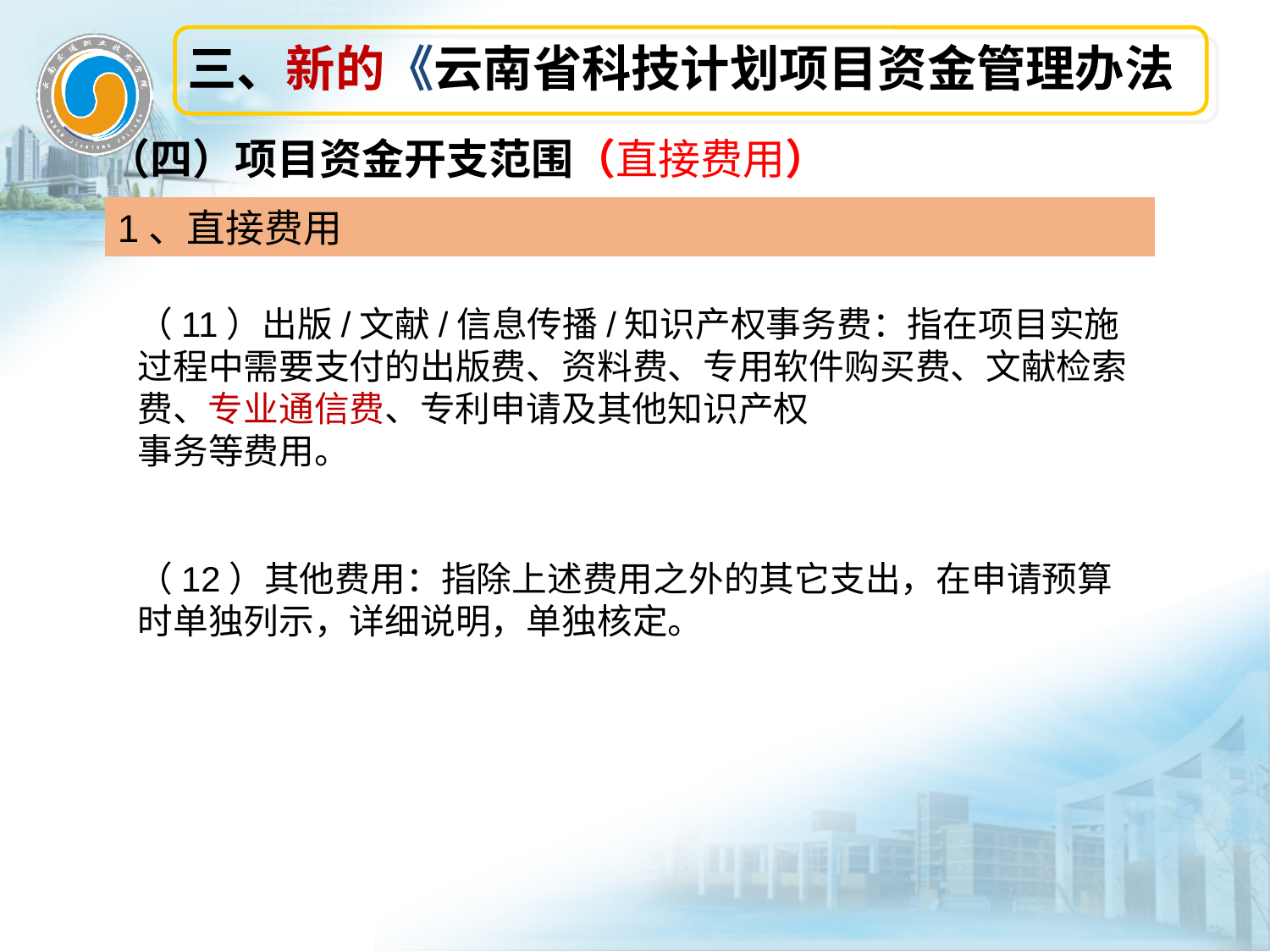

三、新的《云南省科技计划项目资金管理办法

（四）项目资金开支范围（直接费用）
1、直接费用
（11）出版/文献/信息传播/知识产权事务费：指在项目实施过程中需要支付的出版费、资料费、专用软件购买费、文献检索费、专业通信费、专利申请及其他知识产权
事务等费用。

（12）其他费用：指除上述费用之外的其它支出，在申请预算时单独列示，详细说明，单独核定。